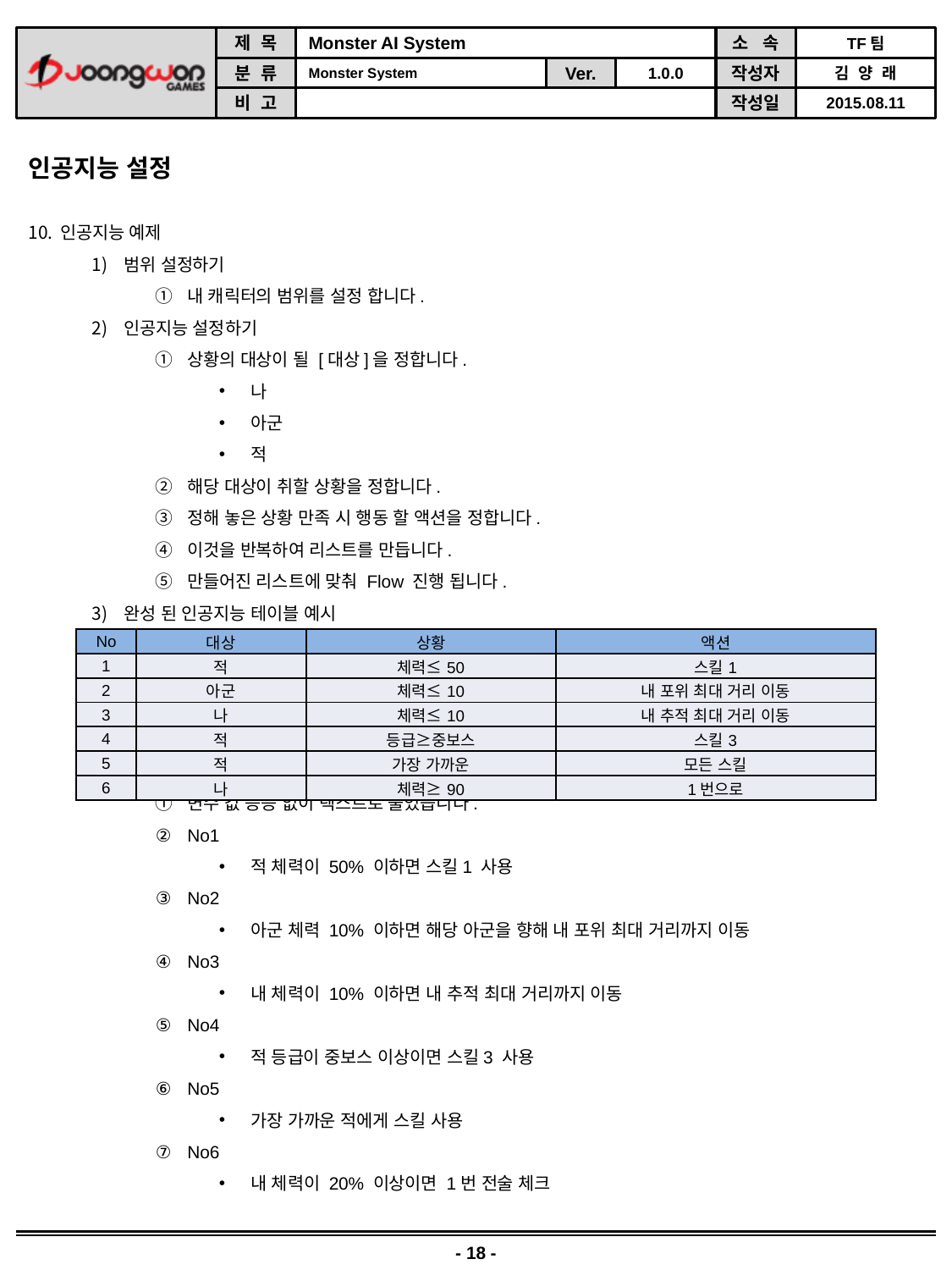

인공지능 설정
인공지능 예제
범위 설정하기
내 캐릭터의 범위를 설정 합니다.
인공지능 설정하기
상황의 대상이 될 [대상]을 정합니다.
나
아군
적
해당 대상이 취할 상황을 정합니다.
정해 놓은 상황 만족 시 행동 할 액션을 정합니다.
이것을 반복하여 리스트를 만듭니다.
만들어진 리스트에 맞춰 Flow 진행 됩니다.
완성 된 인공지능 테이블 예시

변수 값 등등 없이 텍스트로 풀었습니다.
No1
적 체력이 50% 이하면 스킬1 사용
No2
아군 체력 10% 이하면 해당 아군을 향해 내 포위 최대 거리까지 이동
No3
내 체력이 10% 이하면 내 추적 최대 거리까지 이동
No4
적 등급이 중보스 이상이면 스킬3 사용
No5
가장 가까운 적에게 스킬 사용
No6
내 체력이 20% 이상이면 1번 전술 체크
| No | 대상 | 상황 | 액션 |
| --- | --- | --- | --- |
| 1 | 적 | 체력≤50 | 스킬1 |
| 2 | 아군 | 체력≤10 | 내 포위 최대 거리 이동 |
| 3 | 나 | 체력≤10 | 내 추적 최대 거리 이동 |
| 4 | 적 | 등급≥중보스 | 스킬3 |
| 5 | 적 | 가장 가까운 | 모든 스킬 |
| 6 | 나 | 체력≥90 | 1번으로 |
- 18 -